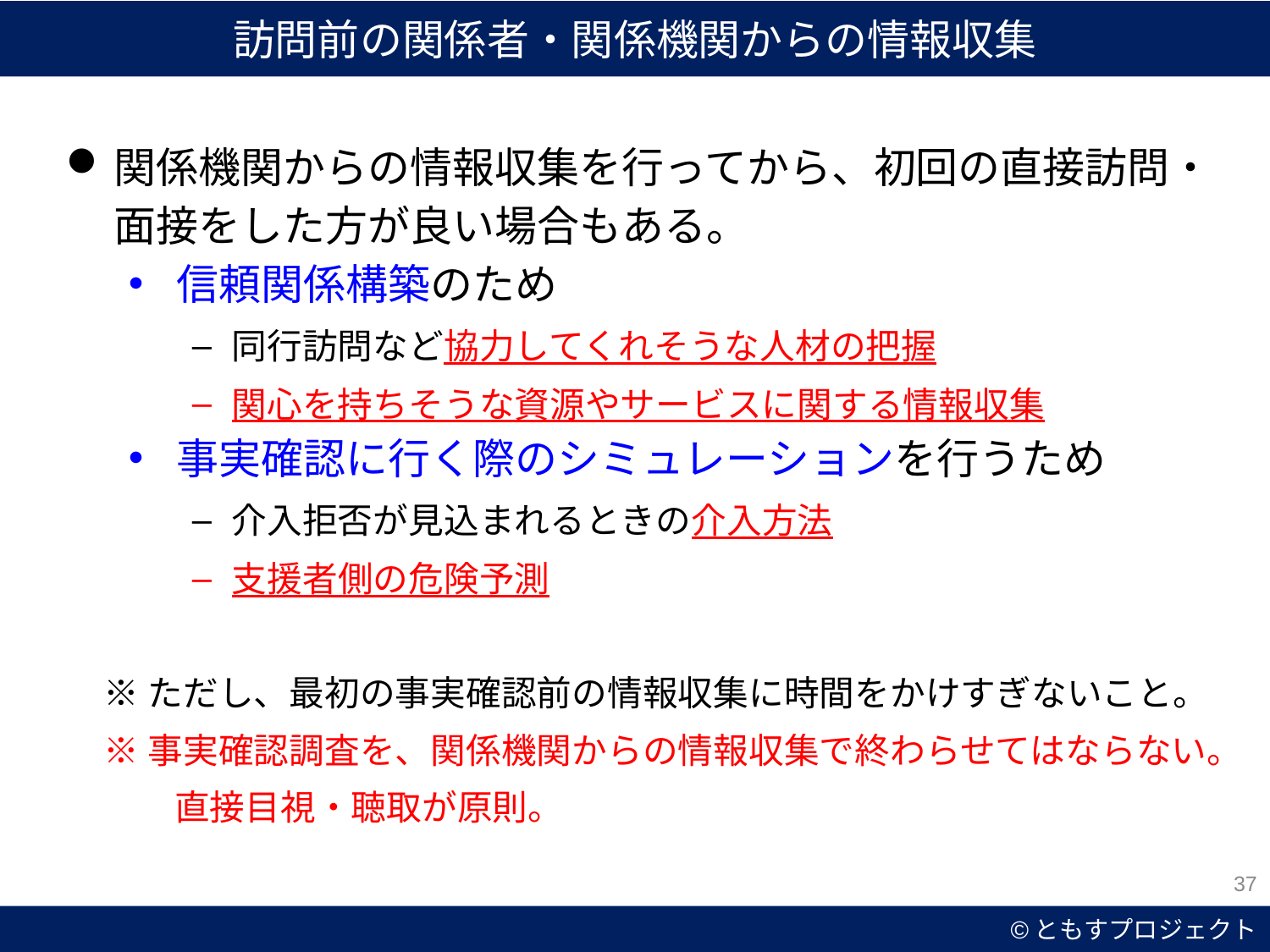

訪問前の関係者・関係機関からの情報収集
関係機関からの情報収集を行ってから、初回の直接訪問・面接をした方が良い場合もある。
信頼関係構築のため
同行訪問など協力してくれそうな人材の把握
関心を持ちそうな資源やサービスに関する情報収集
事実確認に行く際のシミュレーションを行うため
介入拒否が見込まれるときの介入方法
支援者側の危険予測

※ただし、最初の事実確認前の情報収集に時間をかけすぎないこと。
※事実確認調査を、関係機関からの情報収集で終わらせてはならない。
　　直接目視・聴取が原則。
37
©ともすプロジェクト